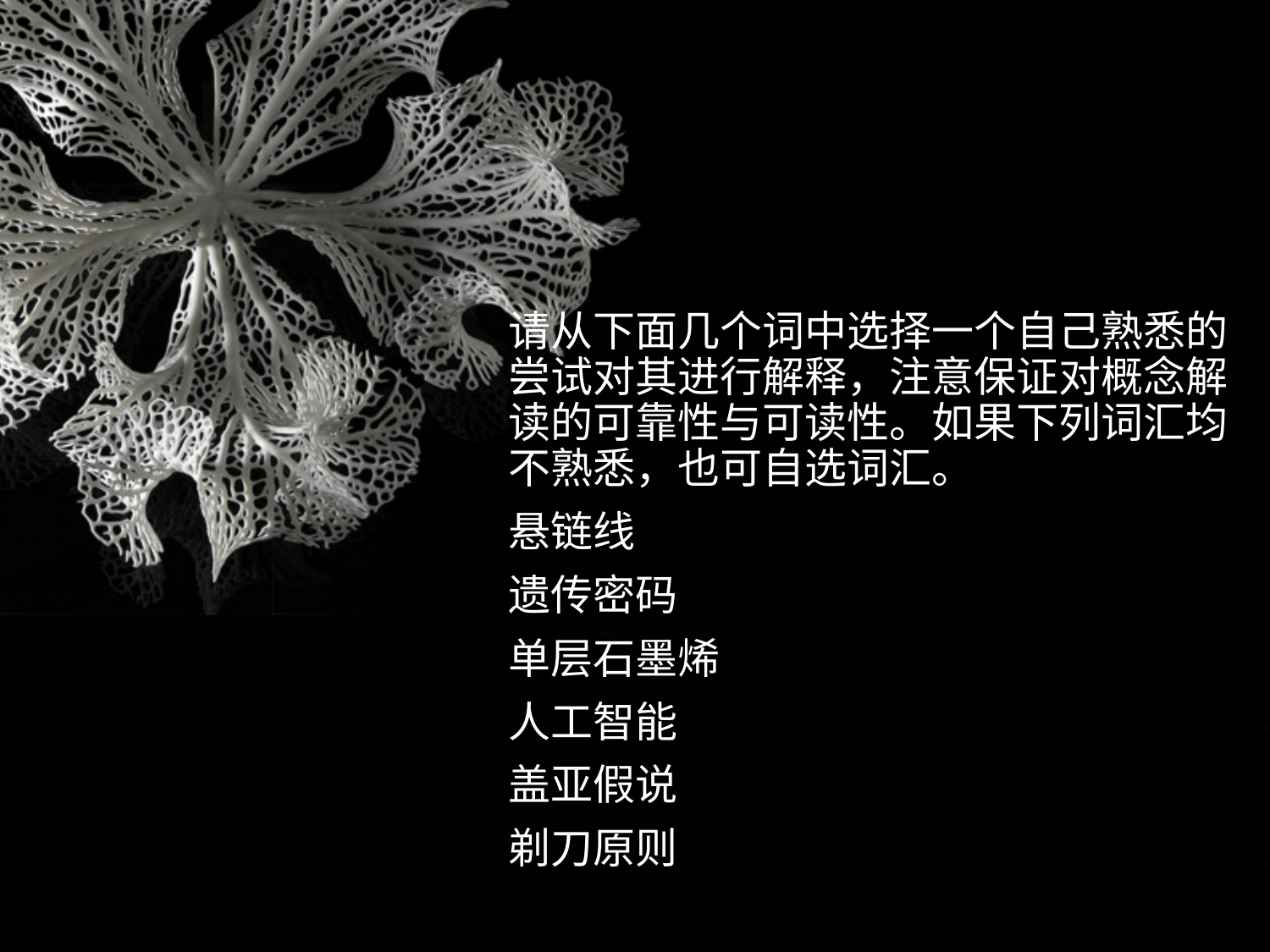

请从下面几个词中选择一个自己熟悉的尝试对其进行解释，注意保证对概念解读的可靠性与可读性。如果下列词汇均不熟悉，也可自选词汇。
悬链线
遗传密码
单层石墨烯
人工智能
盖亚假说
剃刀原则